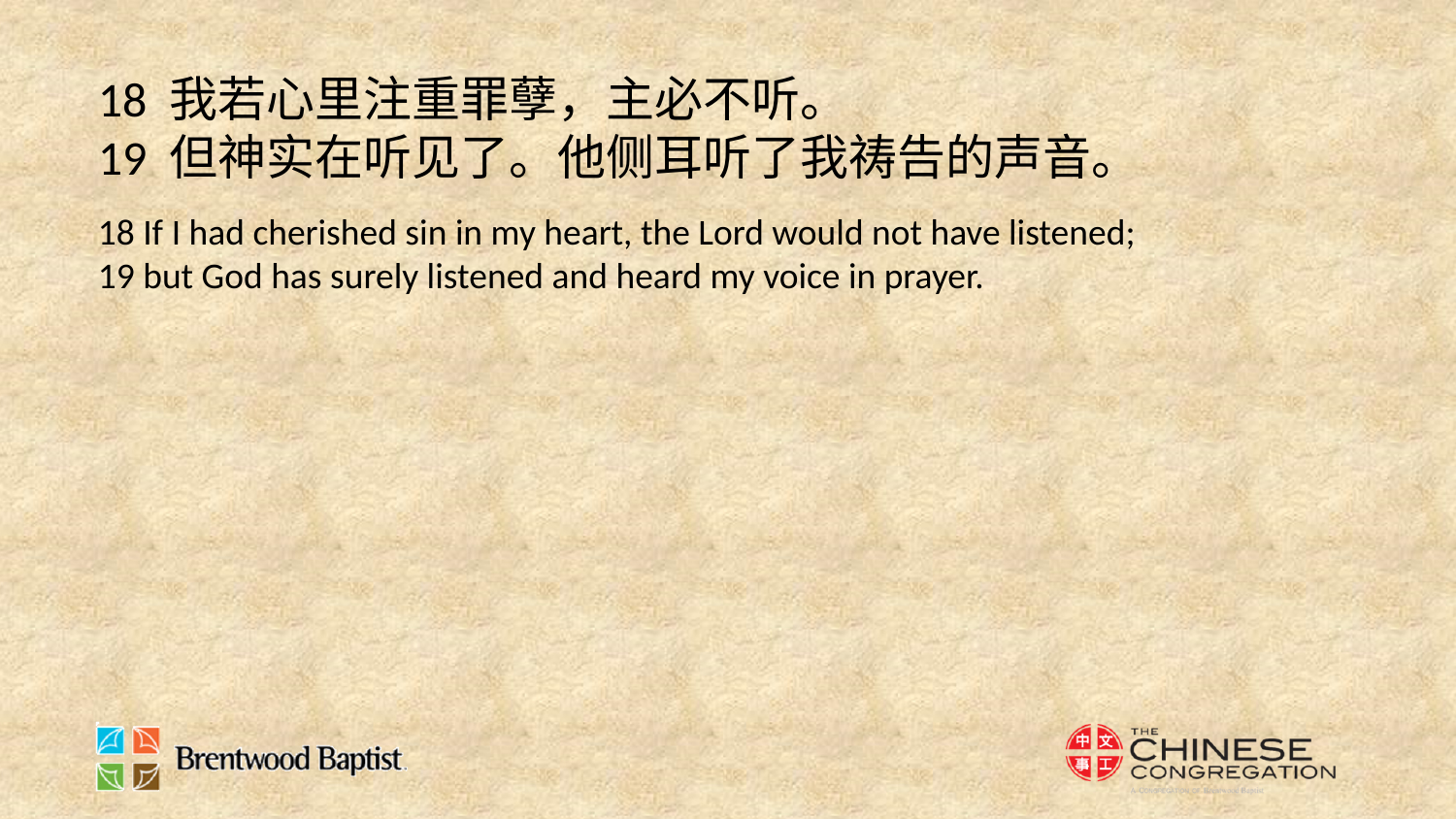

18 我若心里注重罪孽，主必不听。
19 但神实在听见了。他侧耳听了我祷告的声音。

18 If I had cherished sin in my heart, the Lord would not have listened;
19 but God has surely listened and heard my voice in prayer.